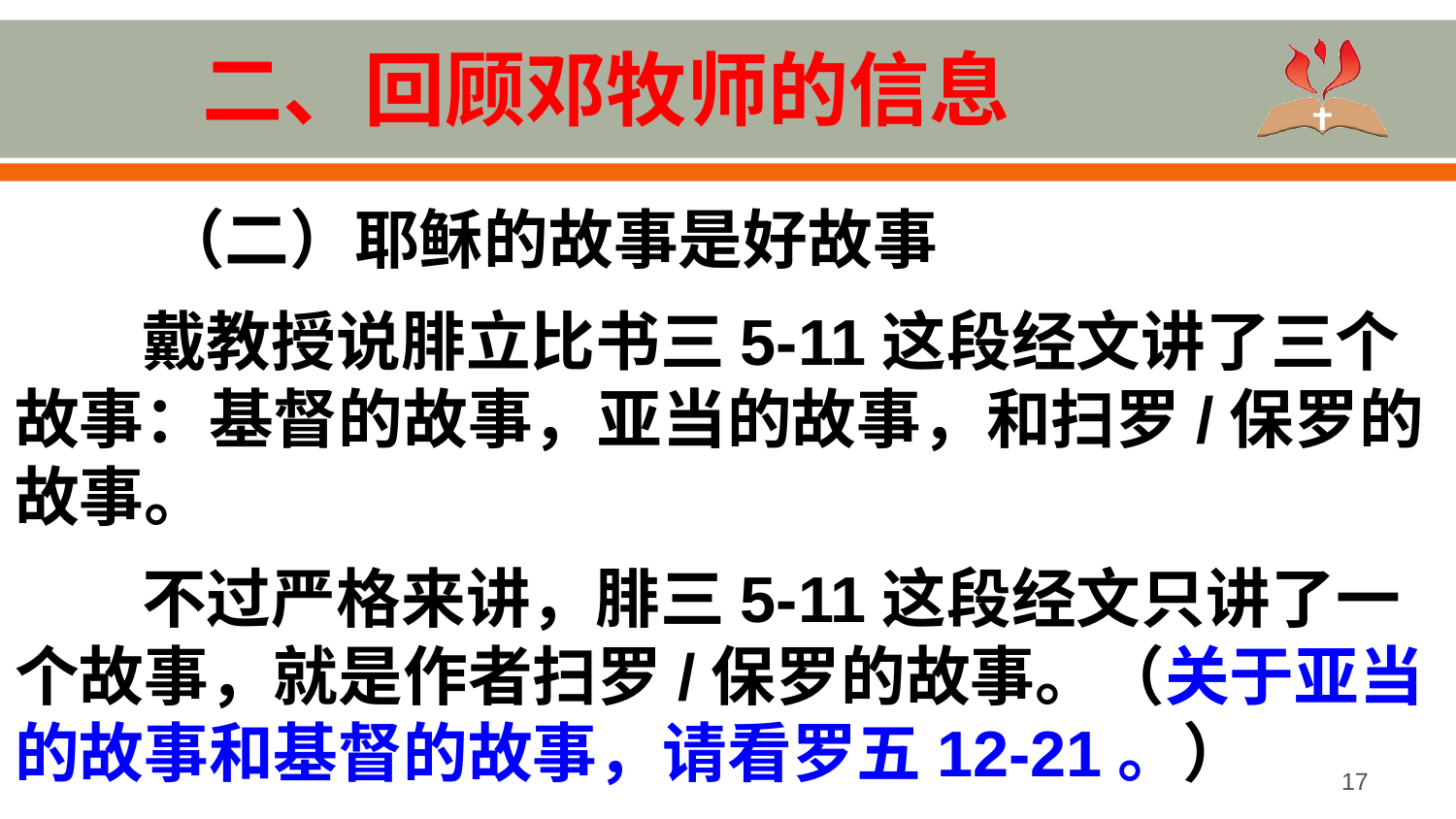

# 二、回顾邓牧师的信息
	（二）耶稣的故事是好故事
戴教授说腓立比书三5-11这段经文讲了三个故事：基督的故事，亚当的故事，和扫罗/保罗的故事。
不过严格来讲，腓三5-11这段经文只讲了一个故事，就是作者扫罗/保罗的故事。（关于亚当的故事和基督的故事，请看罗五12-21。）

17